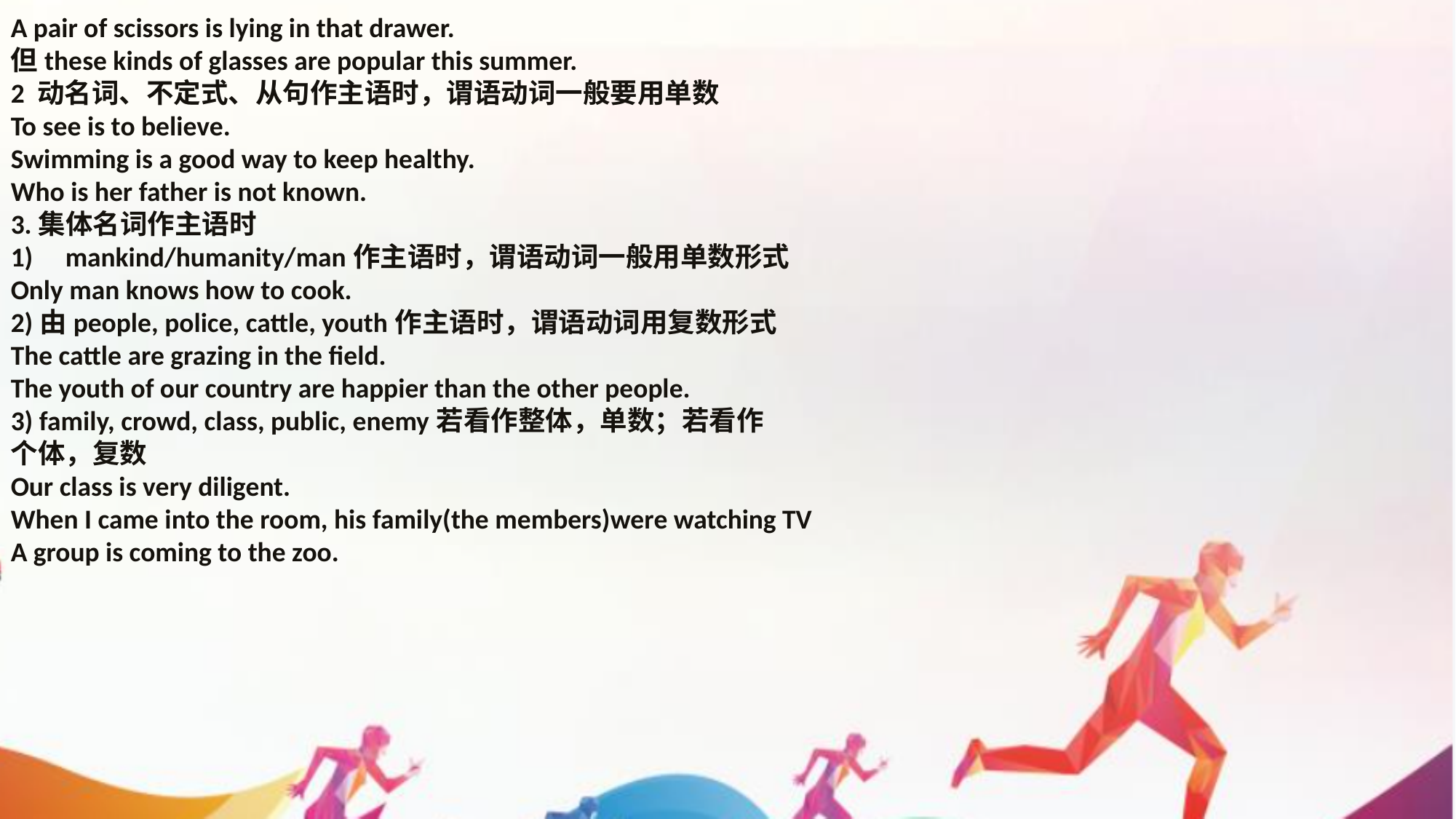

A pair of scissors is lying in that drawer.
但these kinds of glasses are popular this summer.
2 动名词、不定式、从句作主语时，谓语动词一般要用单数
To see is to believe.
Swimming is a good way to keep healthy.
Who is her father is not known.
3.集体名词作主语时
mankind/humanity/man作主语时，谓语动词一般用单数形式
Only man knows how to cook.
2)由people, police, cattle, youth作主语时，谓语动词用复数形式
The cattle are grazing in the field.
The youth of our country are happier than the other people.
3) family, crowd, class, public, enemy若看作整体，单数；若看作
个体，复数
Our class is very diligent.
When I came into the room, his family(the members)were watching TV
A group is coming to the zoo.